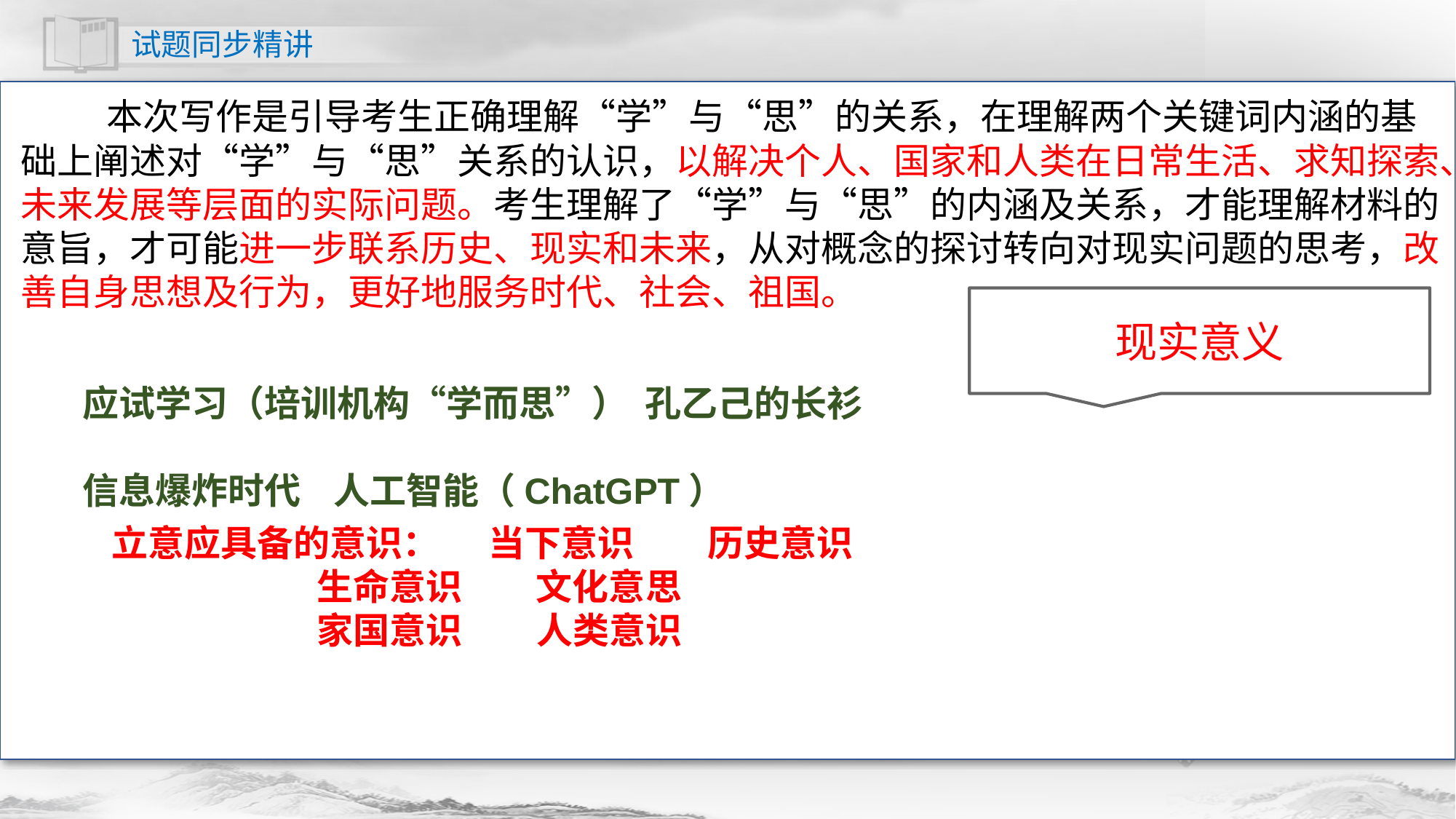

本次写作是引导考生正确理解“学”与“思”的关系，在理解两个关键词内涵的基础上阐述对“学”与“思”关系的认识，以解决个人、国家和人类在日常生活、求知探索、未来发展等层面的实际问题。考生理解了“学”与“思”的内涵及关系，才能理解材料的意旨，才可能进一步联系历史、现实和未来，从对概念的探讨转向对现实问题的思考，改善自身思想及行为，更好地服务时代、社会、祖国。

现实意义
应试学习（培训机构“学而思”）  孔乙己的长衫
信息爆炸时代    人工智能（ChatGPT）

立意应具备的意识：      当下意识         历史意识
                        生命意识         文化意思
                        家国意识         人类意识